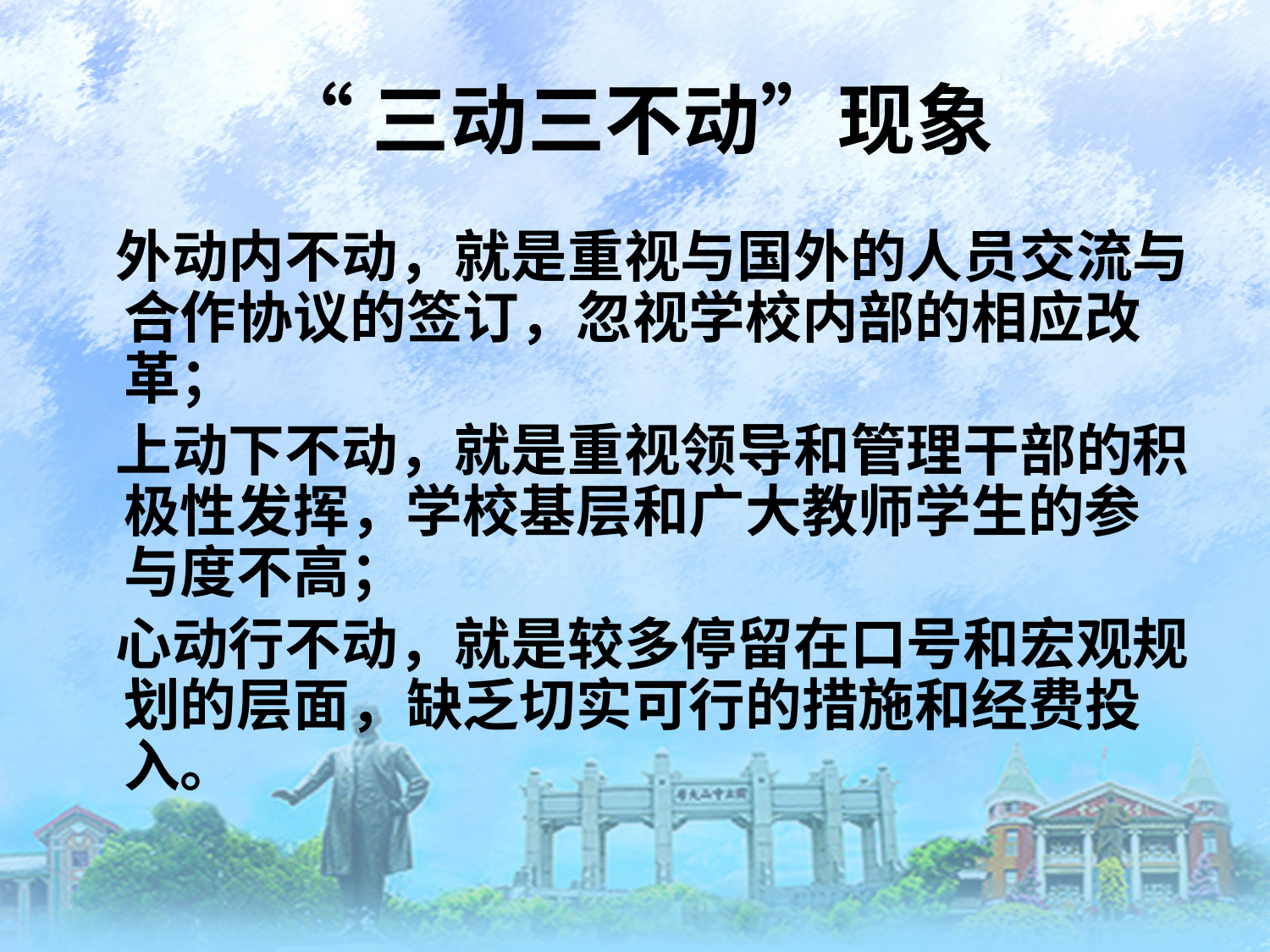

# “三动三不动”现象
  外动内不动，就是重视与国外的人员交流与合作协议的签订，忽视学校内部的相应改革；
  上动下不动，就是重视领导和管理干部的积极性发挥，学校基层和广大教师学生的参与度不高；
  心动行不动，就是较多停留在口号和宏观规划的层面，缺乏切实可行的措施和经费投入。